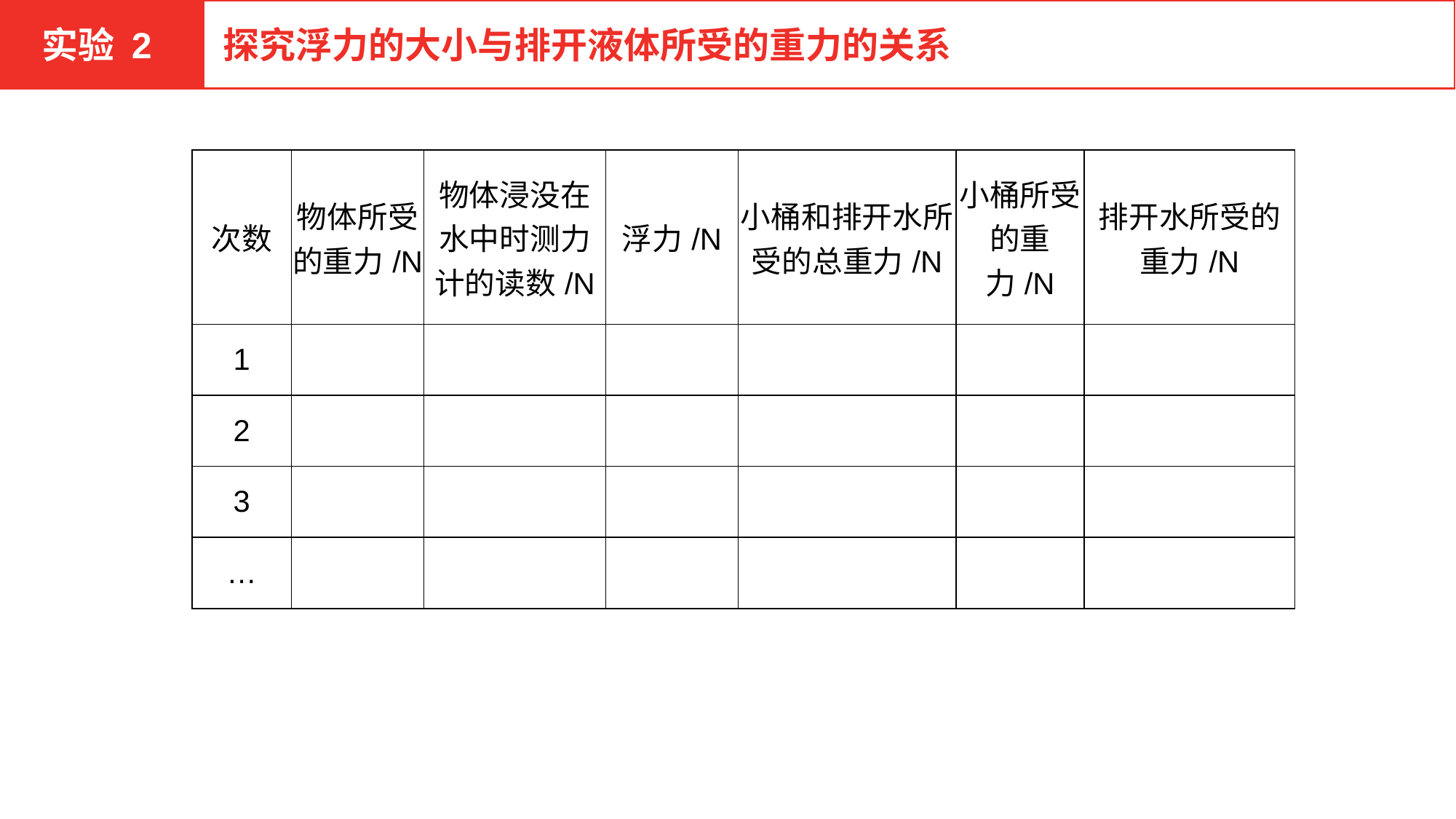

实验 2
探究浮力的大小与排开液体所受的重力的关系
| 次数 | 物体所受的重力/N | 物体浸没在水中时测力计的读数/N | 浮力/N | 小桶和排开水所受的总重力/N | 小桶所受的重力/N | 排开水所受的重力/N |
| --- | --- | --- | --- | --- | --- | --- |
| 1 |  |  |  |  |  |  |
| 2 |  |  |  |  |  |  |
| 3 |  |  |  |  |  |  |
| … |  |  |  |  |  |  |